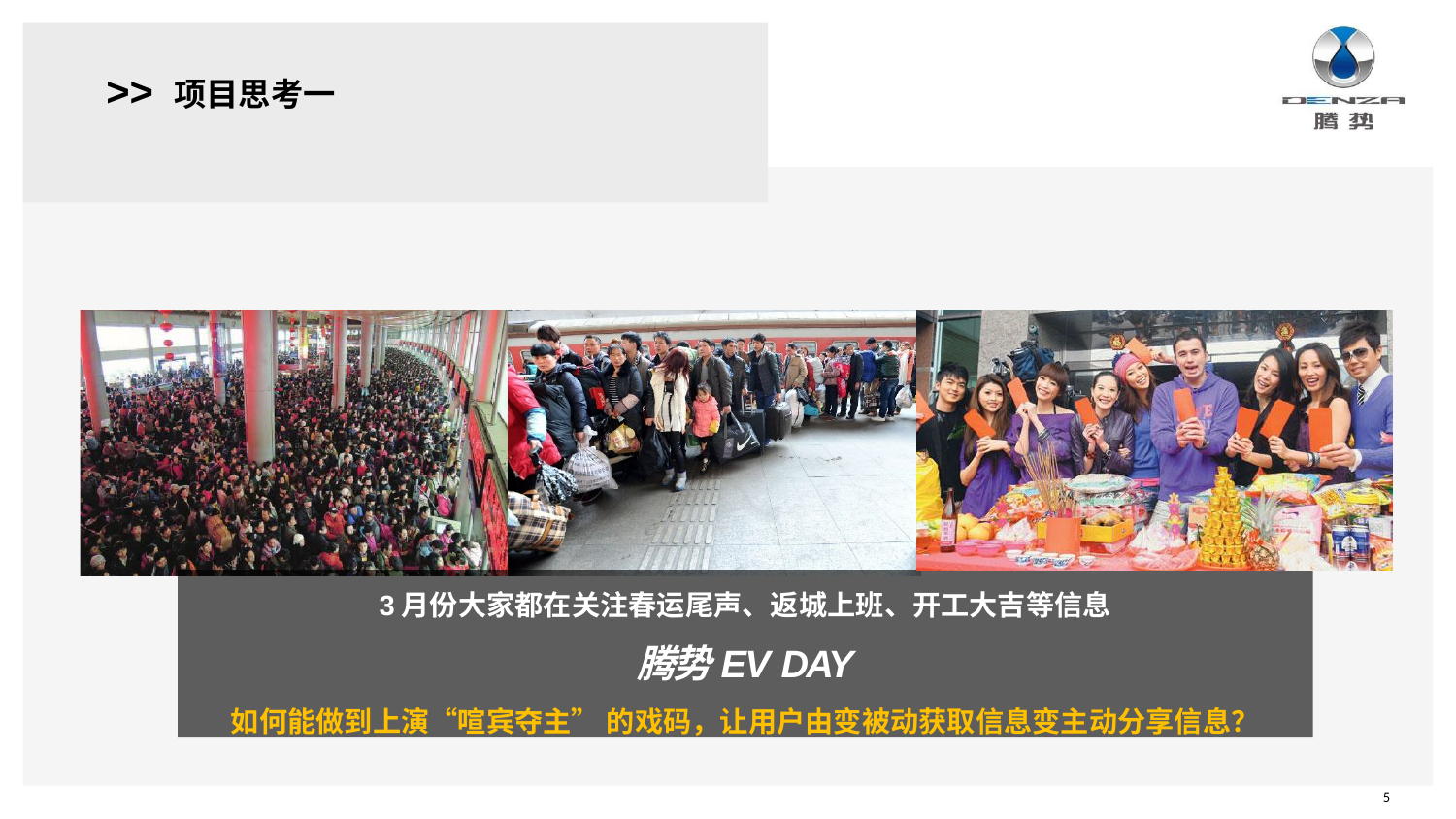

# >> 项目思考一

3月份大家都在关注春运尾声、返城上班、开工大吉等信息
腾势EV DAY
如何能做到上演“喧宾夺主” 的戏码，让用户由变被动获取信息变主动分享信息？
5